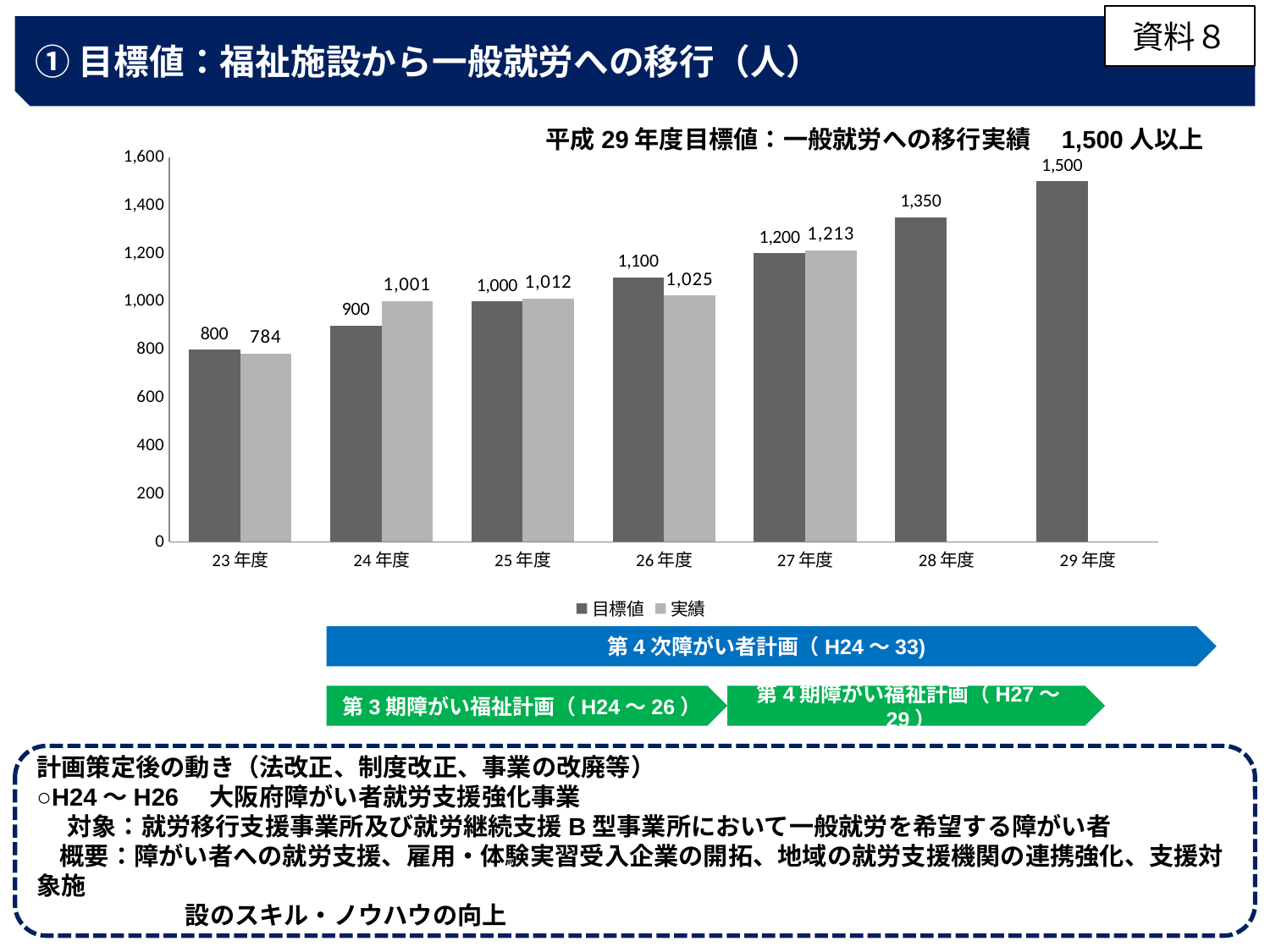

資料８
①目標値：福祉施設から一般就労への移行（人）
平成29年度目標値：一般就労への移行実績　1,500人以上

### Chart

| Category | 目標値 | 実績 |
|---|---|---|
| 23年度 | 800.0 | 784.0 |
| 24年度 | 900.0 | 1001.0 |
| 25年度 | 1000.0 | 1012.0 |
| 26年度 | 1100.0 | 1025.0 |
| 27年度 | 1200.0 | 1213.0 |
| 28年度 | 1350.0 | None |
| 29年度 | 1500.0 | None |
第4次障がい者計画（H24～33)
第3期障がい福祉計画（H24～26）
第4期障がい福祉計画（H27～29）
計画策定後の動き（法改正、制度改正、事業の改廃等）
○H24～H26　大阪府障がい者就労支援強化事業
　 対象：就労移行支援事業所及び就労継続支援B型事業所において一般就労を希望する障がい者
   概要：障がい者への就労支援、雇用・体験実習受入企業の開拓、地域の就労支援機関の連携強化、支援対象施
　　　　　　設のスキル・ノウハウの向上